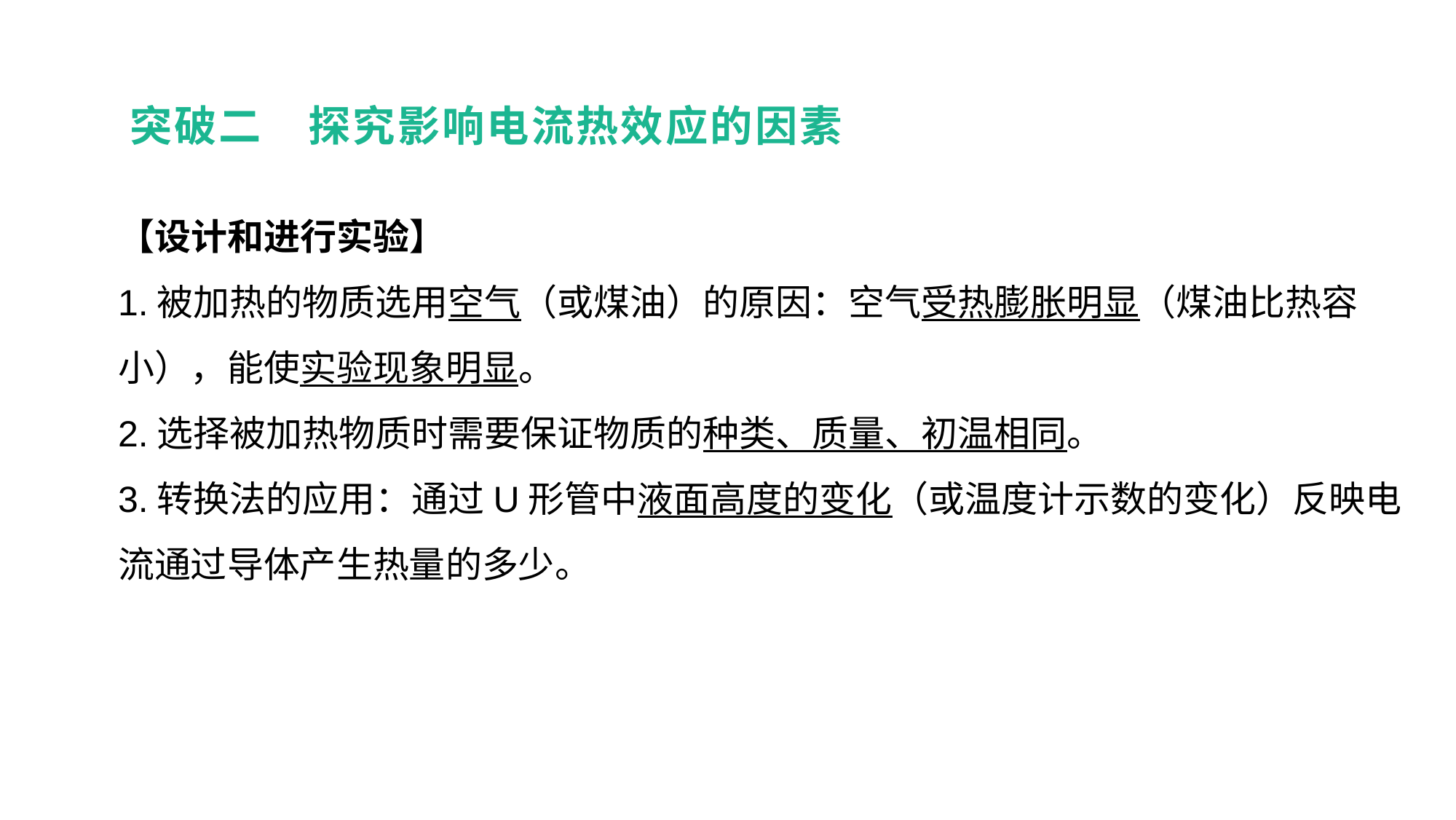

突破二　探究影响电流热效应的因素
【设计和进行实验】
1.被加热的物质选用空气（或煤油）的原因：空气受热膨胀明显（煤油比热容小），能使实验现象明显。
2.选择被加热物质时需要保证物质的种类、质量、初温相同。
3.转换法的应用：通过U形管中液面高度的变化（或温度计示数的变化）反映电流通过导体产生热量的多少。
实验突破 素养提升